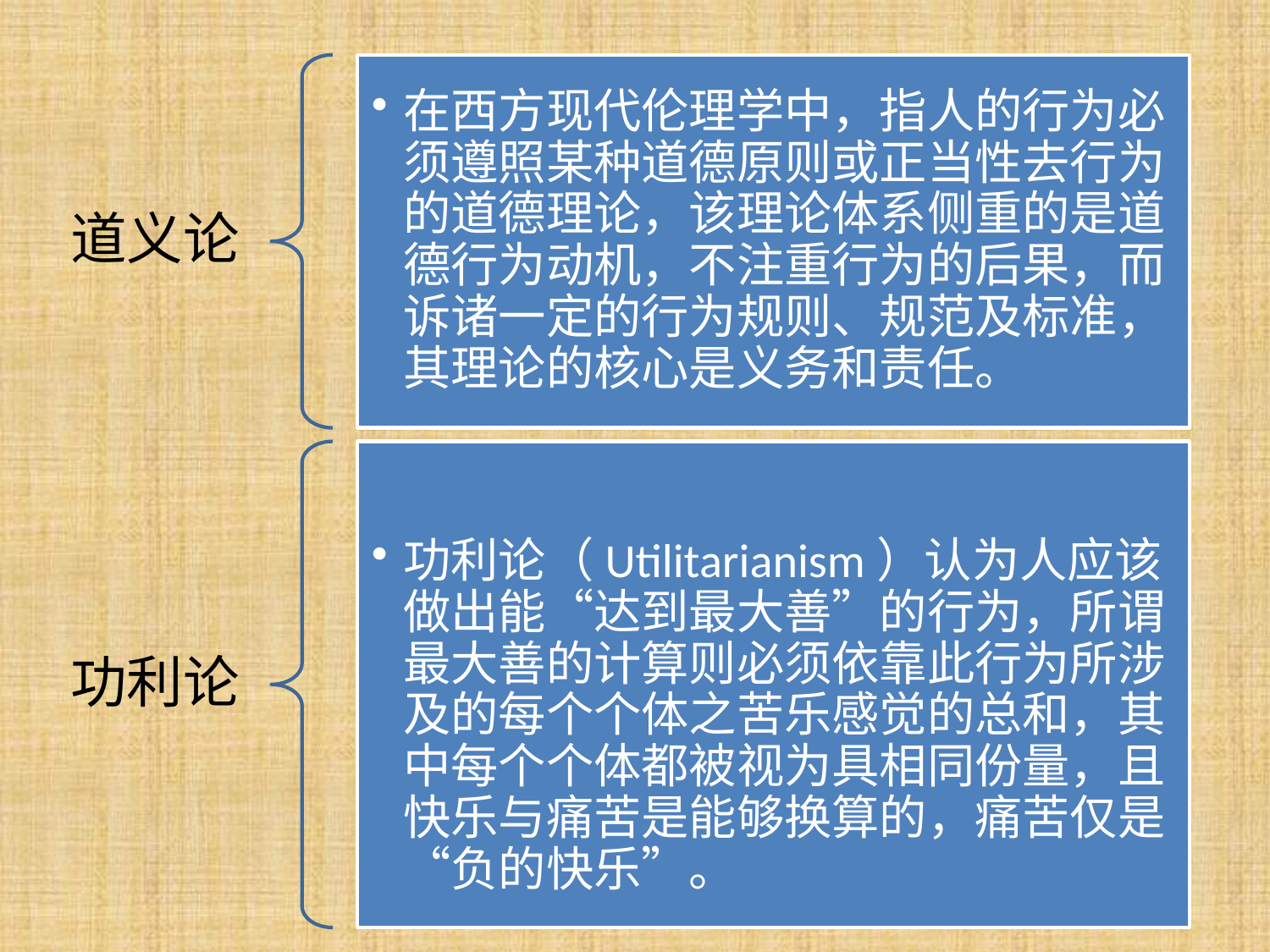

道义论
在西方现代伦理学中，指人的行为必须遵照某种道德原则或正当性去行为的道德理论，该理论体系侧重的是道德行为动机，不注重行为的后果，而诉诸一定的行为规则、规范及标准，其理论的核心是义务和责任。
功利论

功利论（Utilitarianism）认为人应该做出能“达到最大善”的行为，所谓最大善的计算则必须依靠此行为所涉及的每个个体之苦乐感觉的总和，其中每个个体都被视为具相同份量，且快乐与痛苦是能够换算的，痛苦仅是“负的快乐”。
#